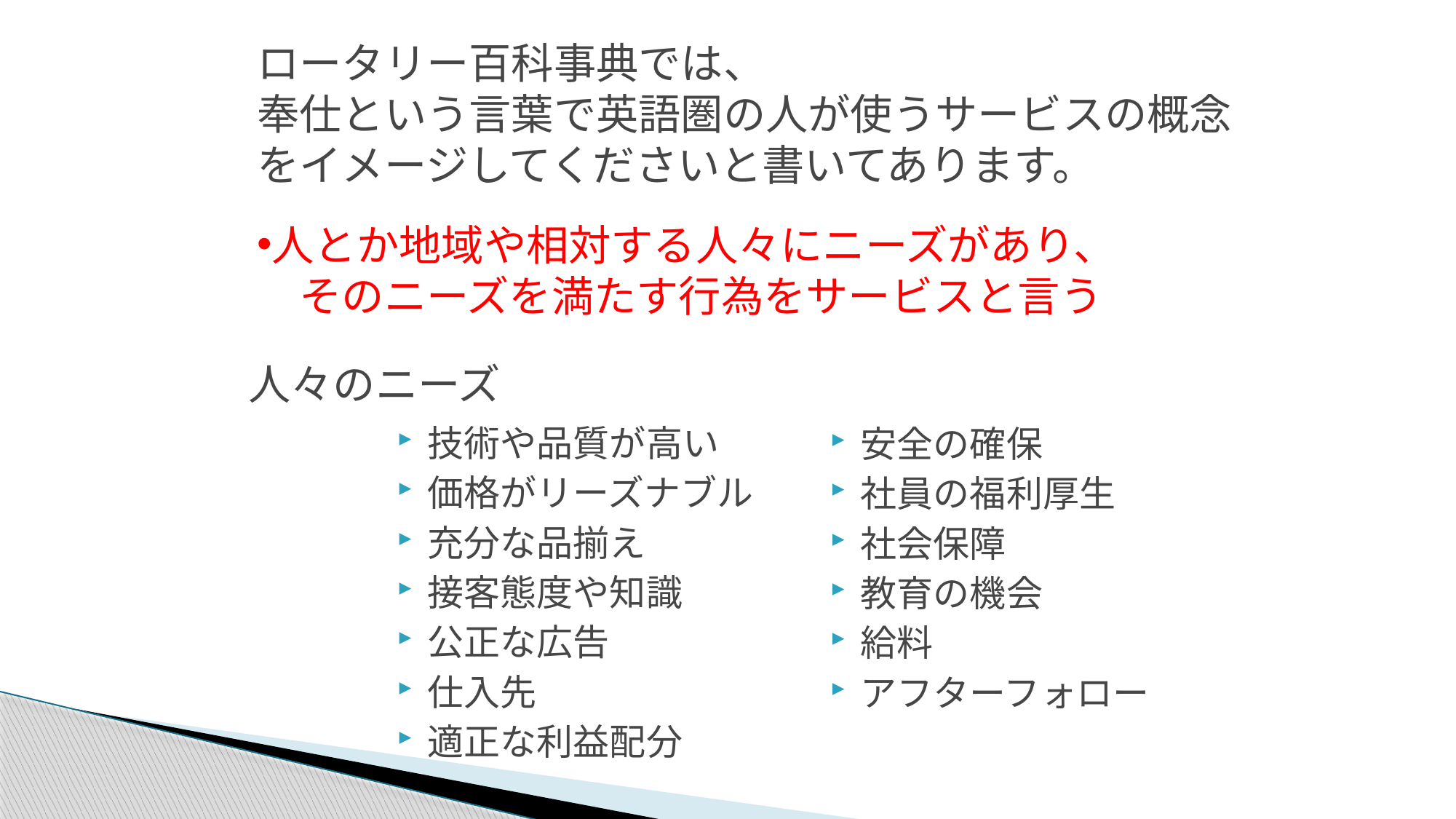

ロータリー百科事典では、
奉仕という言葉で英語圏の人が使うサービスの概念をイメージしてくださいと書いてあります。

人とか地域や相対する人々にニーズがあり、
　そのニーズを満たす行為をサービスと言う
人々のニーズ
技術や品質が高い
価格がリーズナブル
充分な品揃え
接客態度や知識
公正な広告
仕入先
適正な利益配分

安全の確保
社員の福利厚生
社会保障
教育の機会
給料
アフターフォロー